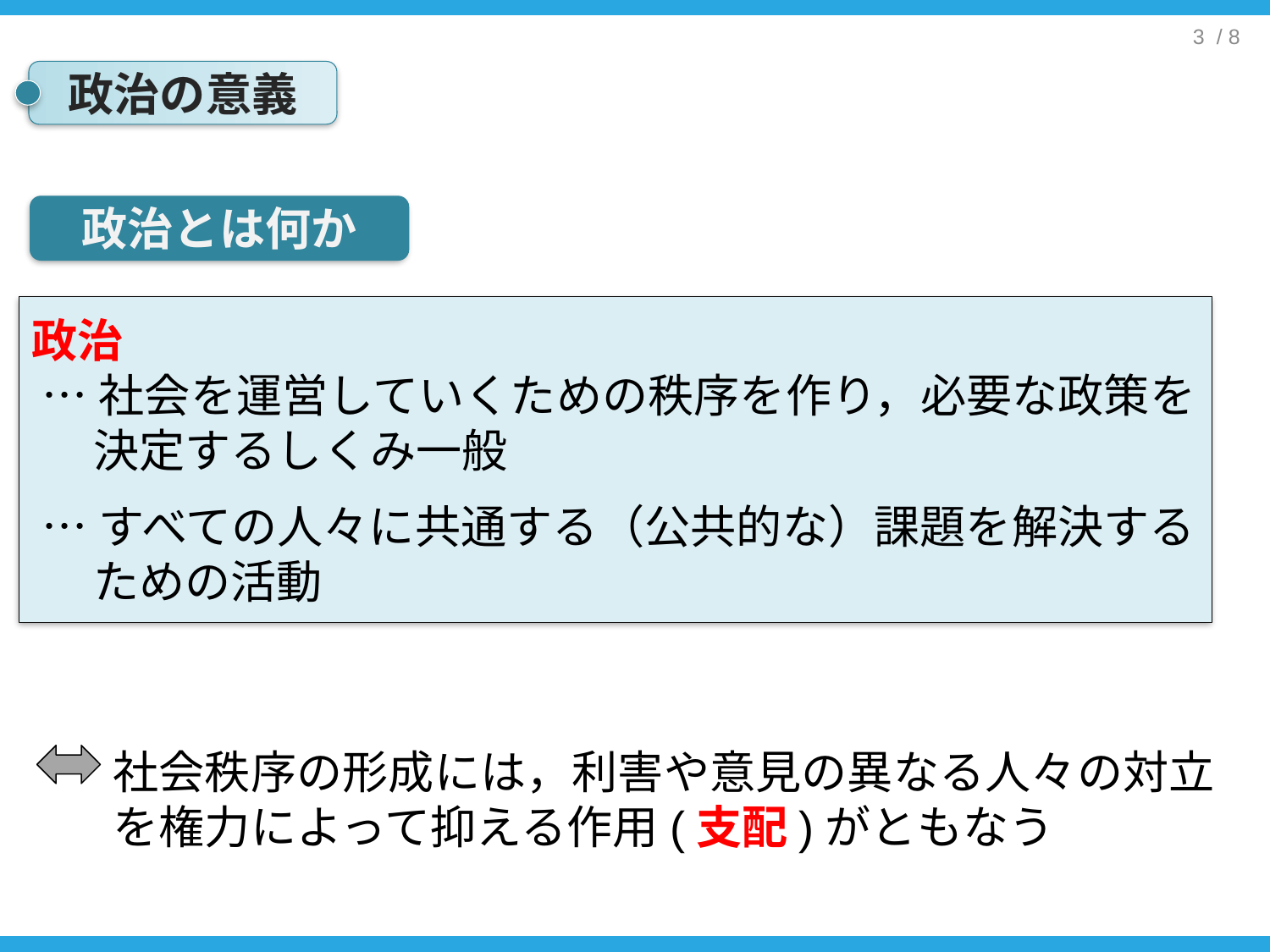

政治の意義

政治とは何か
政治
 …社会を運営していくための秩序を作り，必要な政策を決定するしくみ一般
 …すべての人々に共通する（公共的な）課題を解決するための活動
社会秩序の形成には，利害や意見の異なる人々の対立を権力によって抑える作用(支配)がともなう